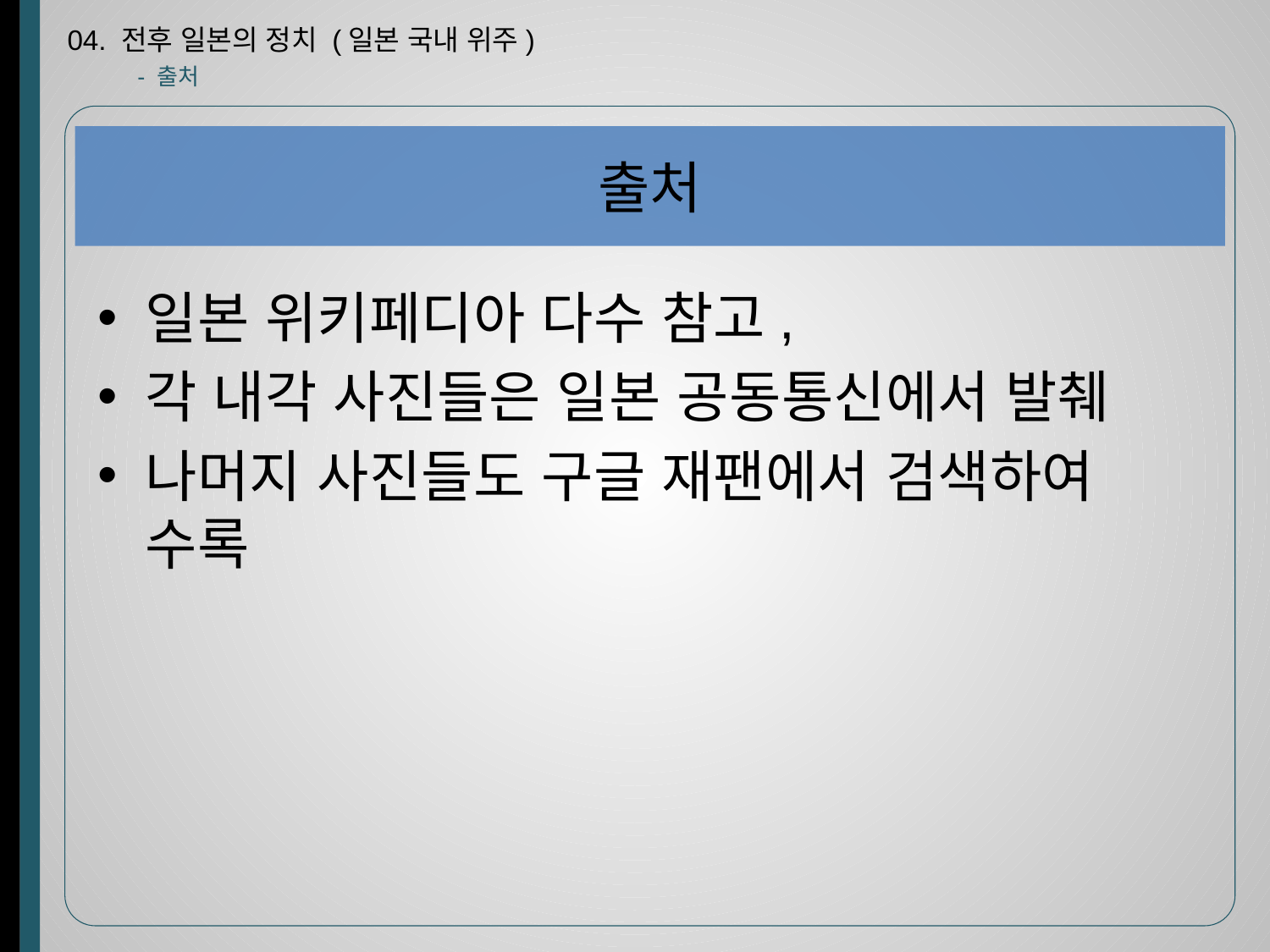

04. 전후 일본의 정치 (일본 국내 위주)
- 출처

# 출처
일본 위키페디아 다수 참고,
각 내각 사진들은 일본 공동통신에서 발췌
나머지 사진들도 구글 재팬에서 검색하여
수록